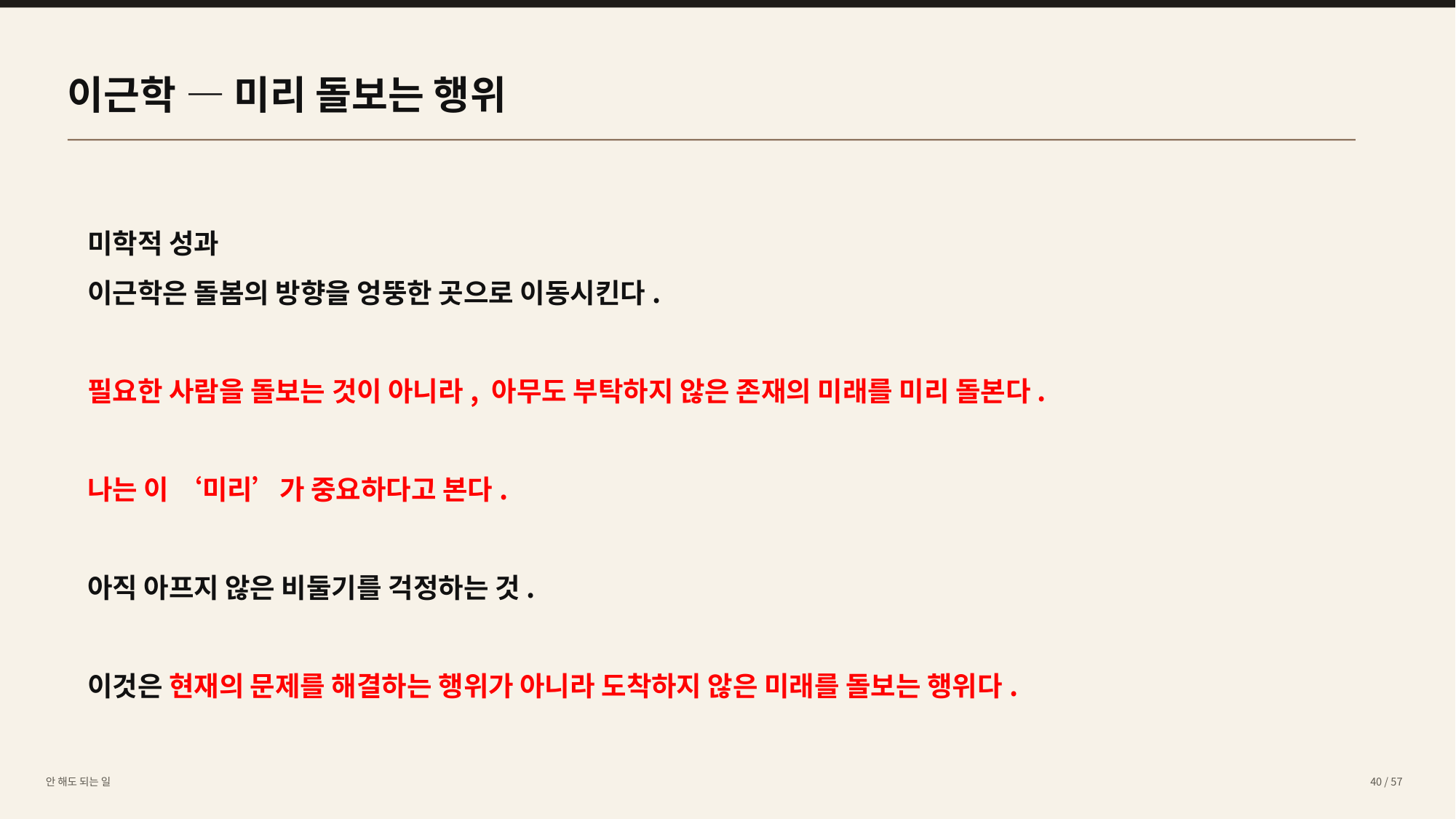

이근학 — 미리 돌보는 행위

미학적 성과
이근학은 돌봄의 방향을 엉뚱한 곳으로 이동시킨다.

필요한 사람을 돌보는 것이 아니라, 아무도 부탁하지 않은 존재의 미래를 미리 돌본다.

나는 이 ‘미리’가 중요하다고 본다.

아직 아프지 않은 비둘기를 걱정하는 것.

이것은 현재의 문제를 해결하는 행위가 아니라 도착하지 않은 미래를 돌보는 행위다.
안 해도 되는 일
40 / 57